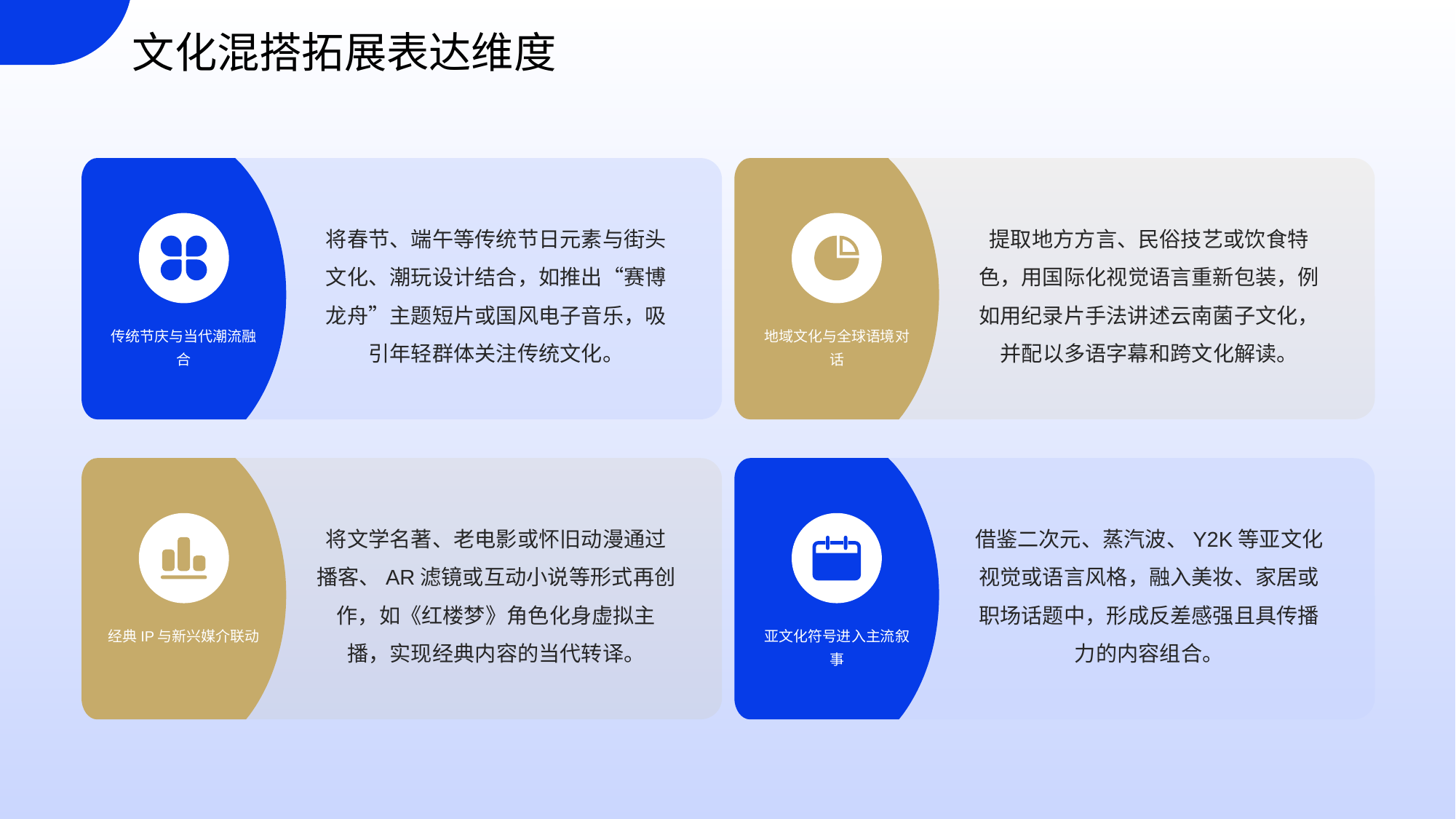

文化混搭拓展表达维度

将春节、端午等传统节日元素与街头文化、潮玩设计结合，如推出“赛博龙舟”主题短片或国风电子音乐，吸引年轻群体关注传统文化。
提取地方方言、民俗技艺或饮食特色，用国际化视觉语言重新包装，例如用纪录片手法讲述云南菌子文化，并配以多语字幕和跨文化解读。

传统节庆与当代潮流融合
地域文化与全球语境对话

将文学名著、老电影或怀旧动漫通过播客、AR滤镜或互动小说等形式再创作，如《红楼梦》角色化身虚拟主播，实现经典内容的当代转译。
借鉴二次元、蒸汽波、Y2K等亚文化视觉或语言风格，融入美妆、家居或职场话题中，形成反差感强且具传播力的内容组合。

经典IP与新兴媒介联动
亚文化符号进入主流叙事